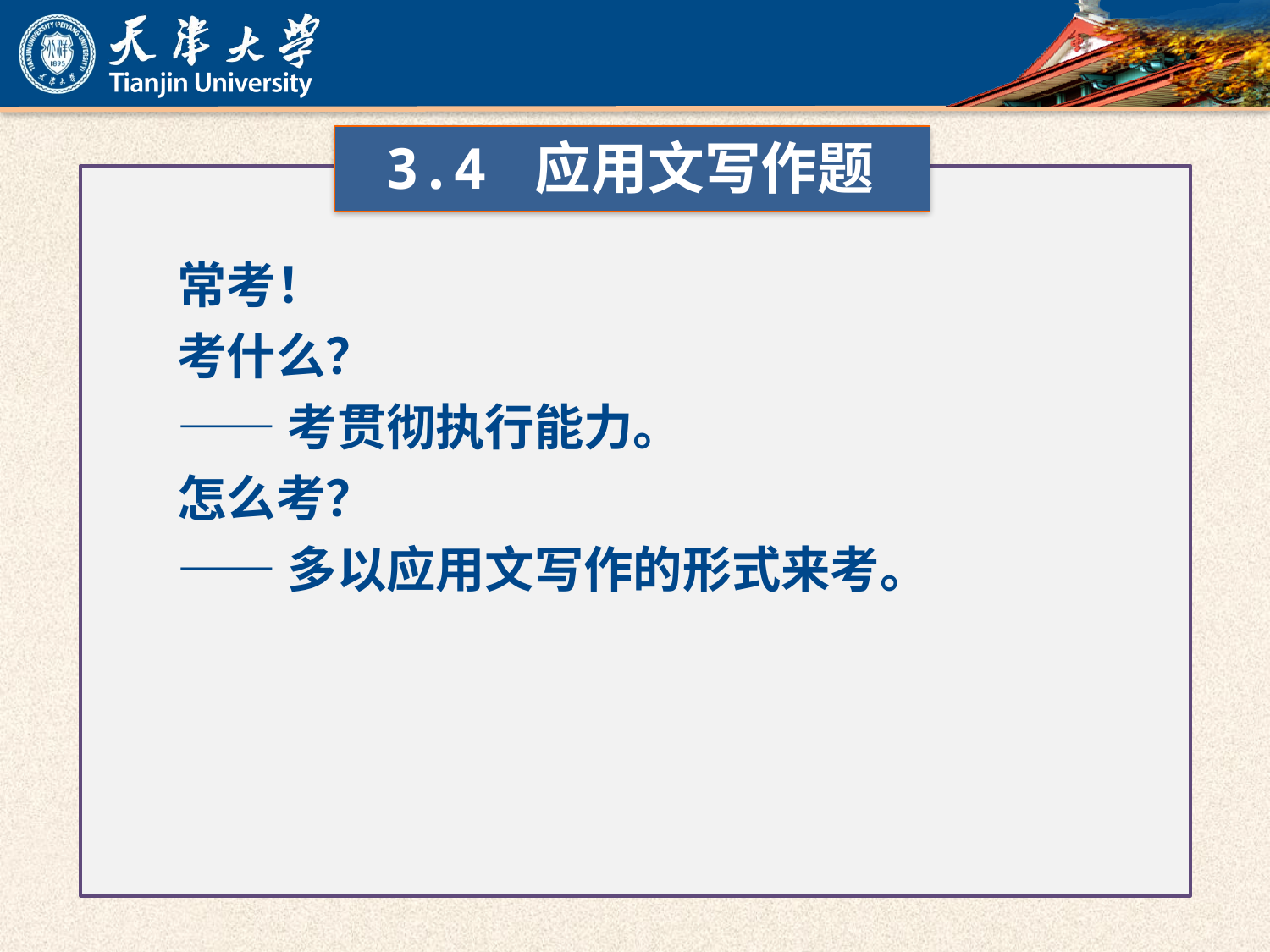

3.4 应用文写作题

常考！
考什么？
——考贯彻执行能力。
怎么考？
——多以应用文写作的形式来考。